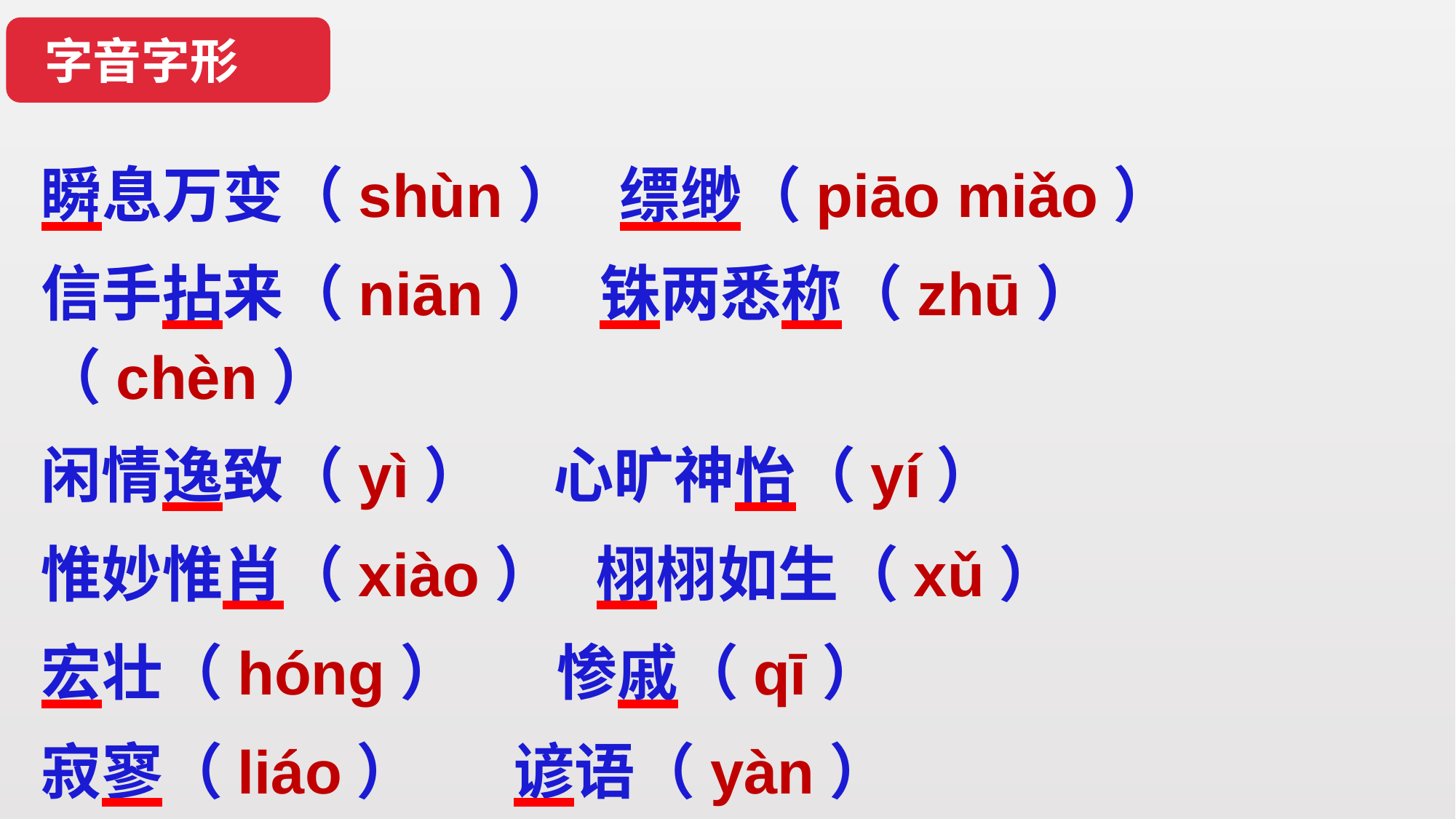

字音字形
瞬息万变（shùn）   缥缈（piāo miǎo）
信手拈来（niān）   铢两悉称（zhū）（chèn）
闲情逸致（yì）     心旷神怡（yí）
惟妙惟肖（xiào）   栩栩如生（xǔ）
宏壮（hóng）       惨戚（qī）
寂寥（liáo）       谚语（yàn）